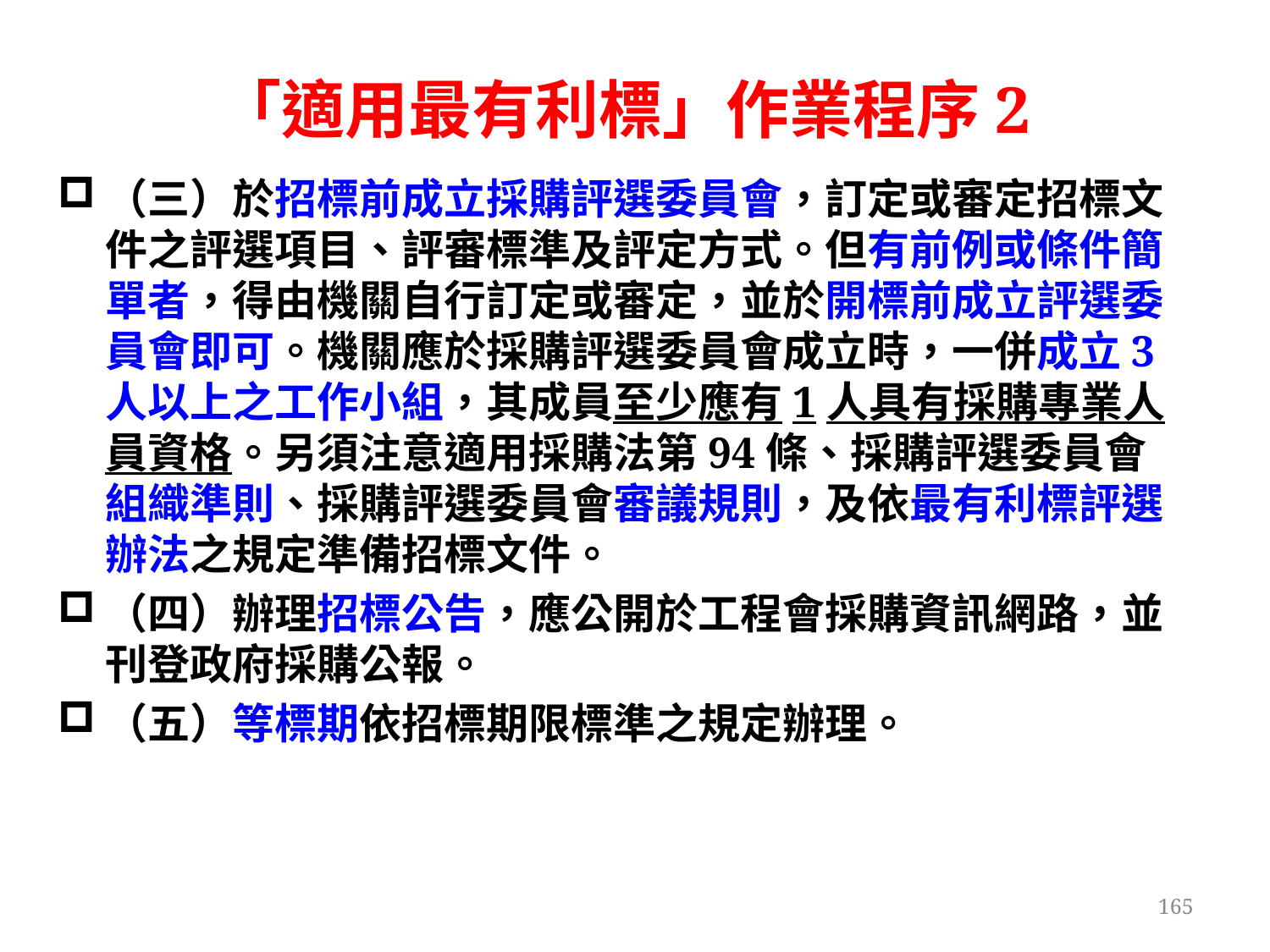

# 「適用最有利標」作業程序2
（三）於招標前成立採購評選委員會，訂定或審定招標文件之評選項目、評審標準及評定方式。但有前例或條件簡單者，得由機關自行訂定或審定，並於開標前成立評選委員會即可。機關應於採購評選委員會成立時，一併成立3人以上之工作小組，其成員至少應有1人具有採購專業人員資格。另須注意適用採購法第94條、採購評選委員會組織準則、採購評選委員會審議規則，及依最有利標評選辦法之規定準備招標文件。
（四）辦理招標公告，應公開於工程會採購資訊網路，並刊登政府採購公報。
（五）等標期依招標期限標準之規定辦理。
165